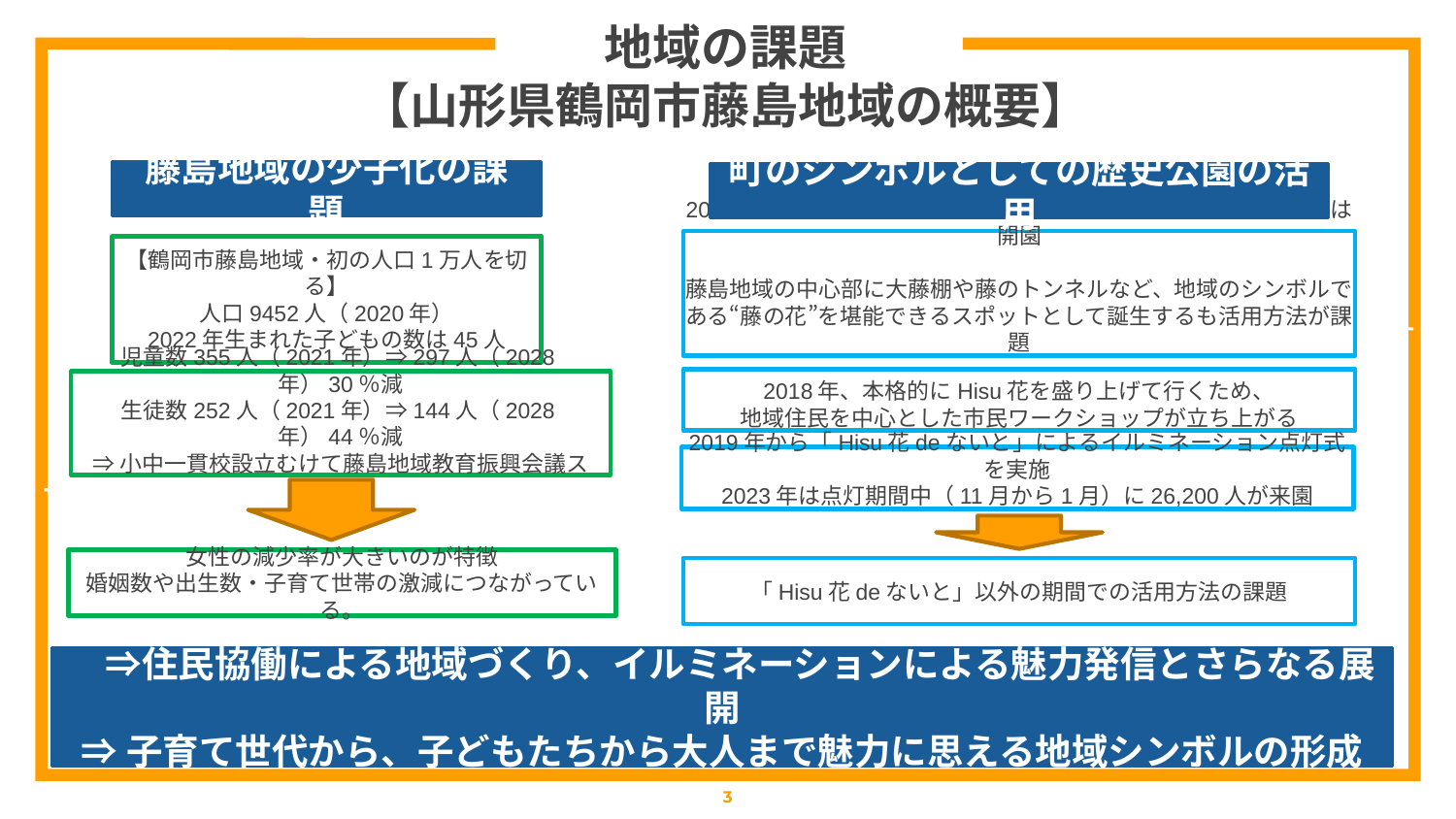

# 地域の課題 【山形県鶴岡市藤島地域の概要】
藤島地域の少子化の課題
町のシンボルとしての歴史公園の活用
2015年に、町のシンボルとして藤島歴史公園（愛称・Hisu花）は開園

藤島地域の中心部に大藤棚や藤のトンネルなど、地域のシンボルである“藤の花”を堪能できるスポットとして誕生するも活用方法が課題
【鶴岡市藤島地域・初の人口1万人を切る】
人口9452人（2020年）
2022年生まれた子どもの数は45人

2018年、本格的にHisu花を盛り上げて行くため、
地域住民を中心とした市民ワークショップが立ち上がる
児童数355人（2021年）⇒297人（2028年）30％減
生徒数252人（2021年）⇒144人（2028年）44％減
⇒小中一貫校設立むけて藤島地域教育振興会議スタート
2019年から「Hisu花deないと」によるイルミネーション点灯式を実施
2023年は点灯期間中（11月から1月）に26,200人が来園

女性の減少率が大きいのが特徴
婚姻数や出生数・子育て世帯の激減につながっている。
「Hisu花deないと」以外の期間での活用方法の課題
　⇒住民協働による地域づくり、イルミネーションによる魅力発信とさらなる展開
⇒子育て世代から、子どもたちから大人まで魅力に思える地域シンボルの形成
3